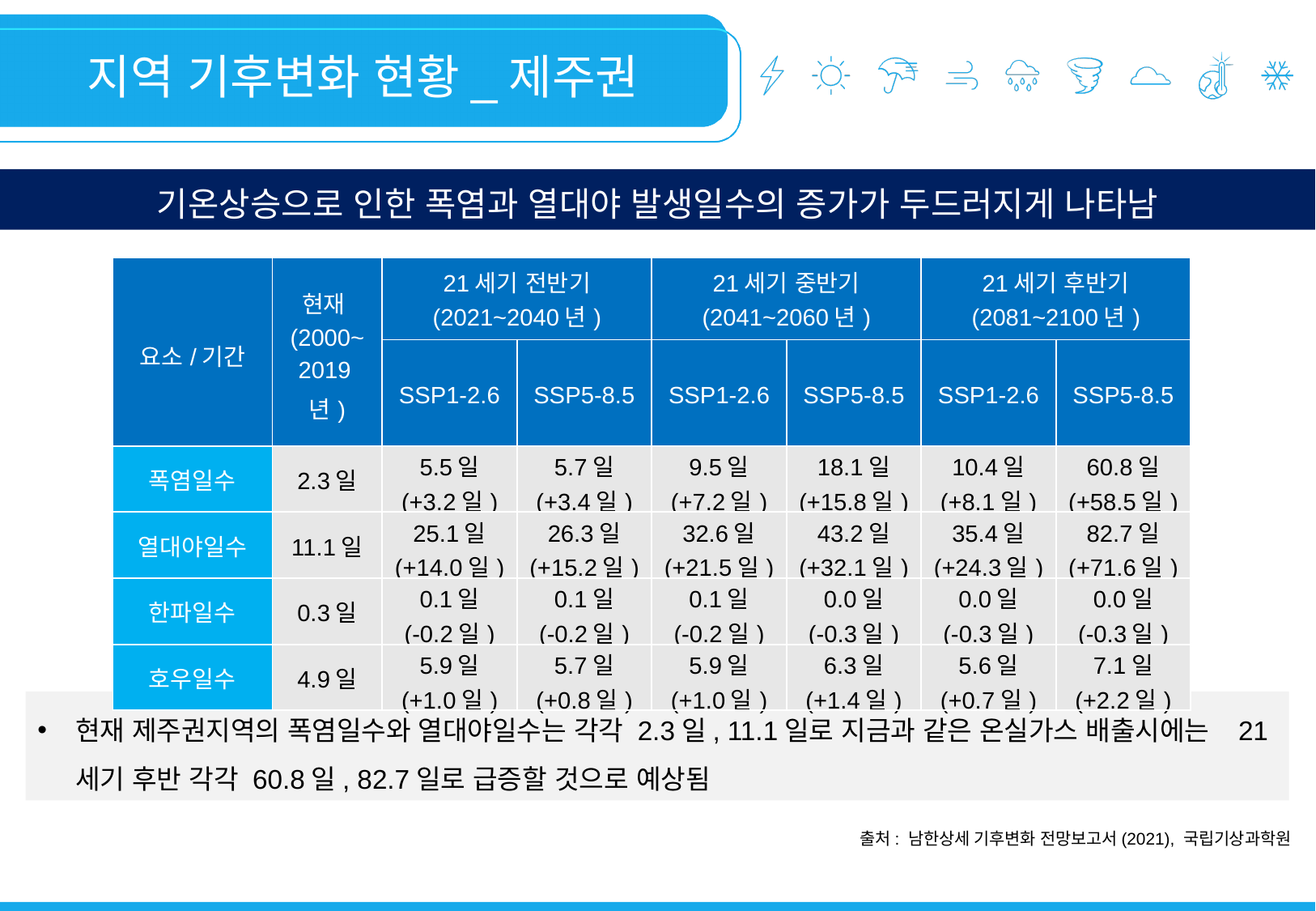

지역 기후변화 현황_제주권
기온상승으로 인한 폭염과 열대야 발생일수의 증가가 두드러지게 나타남
| 요소/기간 | 현재(2000~ 2019년) | 21세기 전반기 (2021~2040년) |  | 21세기 중반기 (2041~2060년) |  | 21세기 후반기 (2081~2100년) |  |
| --- | --- | --- | --- | --- | --- | --- | --- |
|  |  | SSP1-2.6 | SSP5-8.5 | SSP1-2.6 | SSP5-8.5 | SSP1-2.6 | SSP5-8.5 |
| 폭염일수 | 2.3일 | 5.5일 (+3.2일) | 5.7일 (+3.4일) | 9.5일 (+7.2일) | 18.1일 (+15.8일) | 10.4일 (+8.1일) | 60.8일 (+58.5일) |
| 열대야일수 | 11.1일 | 25.1일 (+14.0일) | 26.3일 (+15.2일) | 32.6일 (+21.5일) | 43.2일 (+32.1일) | 35.4일 (+24.3일) | 82.7일 (+71.6일) |
| 한파일수 | 0.3일 | 0.1일 (-0.2일) | 0.1일 (-0.2일) | 0.1일 (-0.2일) | 0.0일 (-0.3일) | 0.0일 (-0.3일) | 0.0일 (-0.3일) |
| 호우일수 | 4.9일 | 5.9일 (+1.0일) | 5.7일 (+0.8일) | 5.9일 (+1.0일) | 6.3일 (+1.4일) | 5.6일 (+0.7일) | 7.1일 (+2.2일) |
현재 제주권지역의 폭염일수와 열대야일수는 각각 2.3일, 11.1일로 지금과 같은 온실가스 배출시에는   21세기 후반 각각 60.8일, 82.7일로 급증할 것으로 예상됨
출처: 남한상세 기후변화 전망보고서(2021), 국립기상과학원